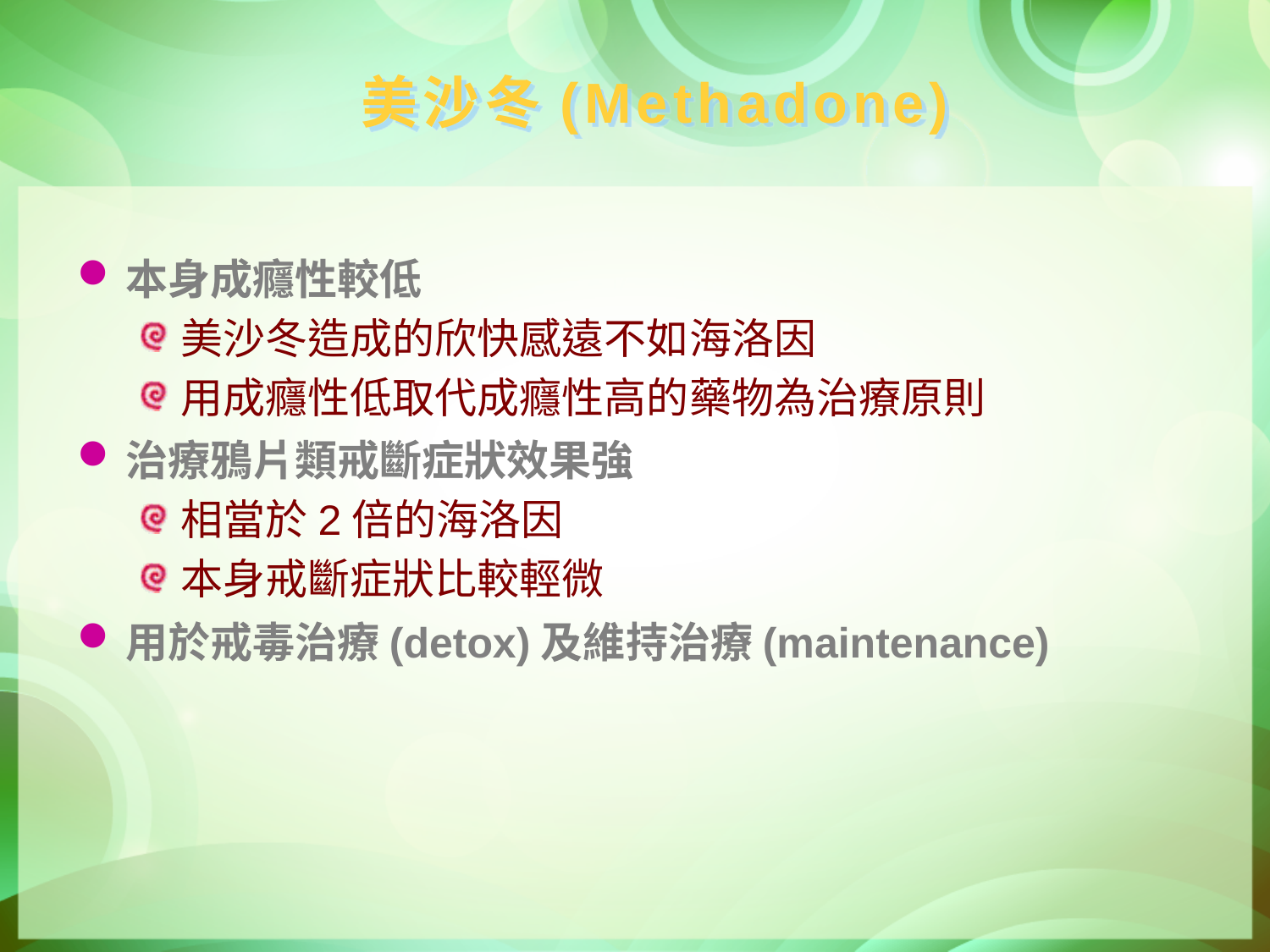

美沙冬(Methadone)
本身成癮性較低
美沙冬造成的欣快感遠不如海洛因
用成癮性低取代成癮性高的藥物為治療原則
治療鴉片類戒斷症狀效果強
相當於2倍的海洛因
本身戒斷症狀比較輕微
用於戒毒治療(detox)及維持治療(maintenance)